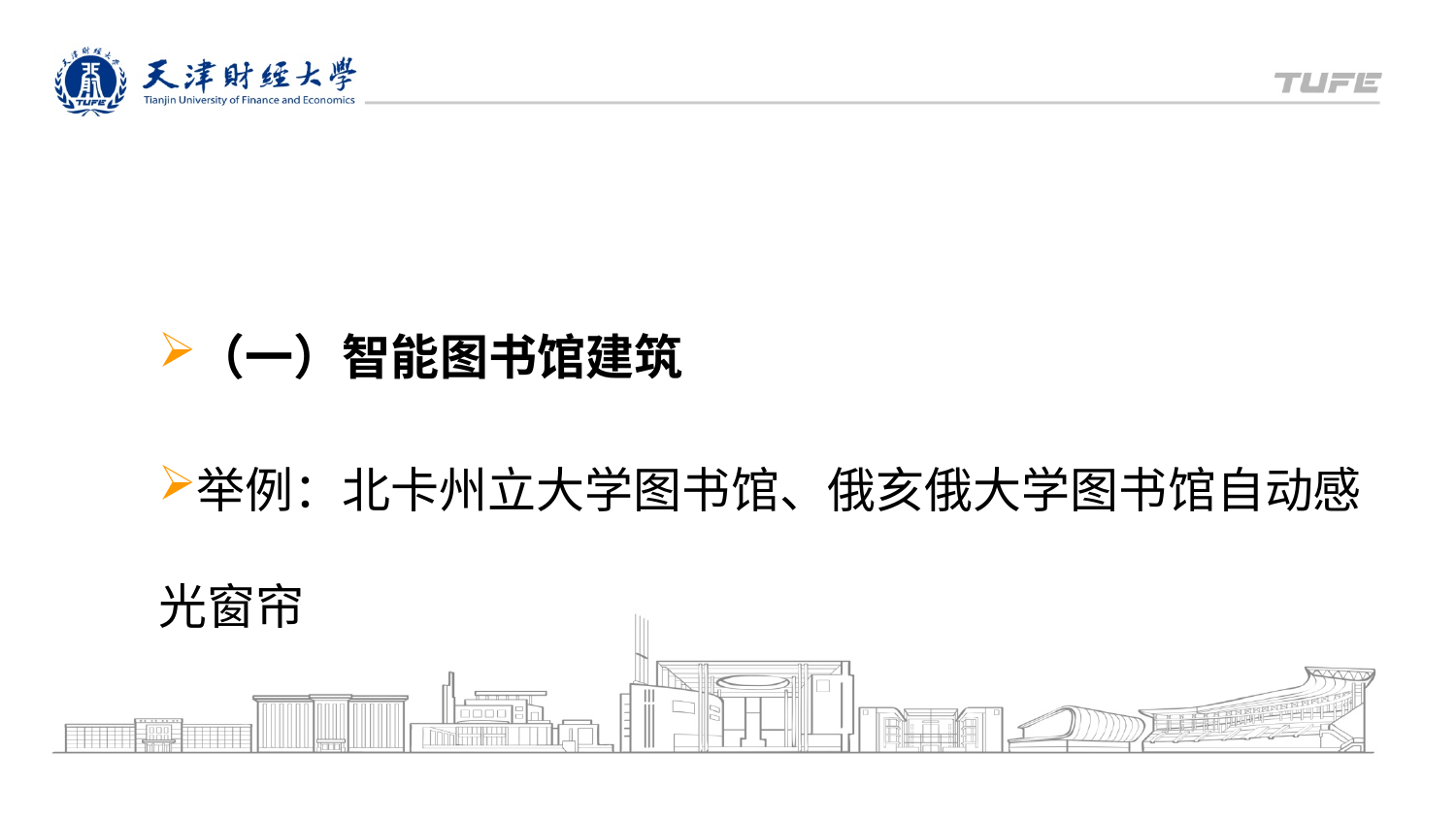

（一）智能图书馆建筑
举例：北卡州立大学图书馆、俄亥俄大学图书馆自动感光窗帘
天津财经大学XX
XXXX年X月X日